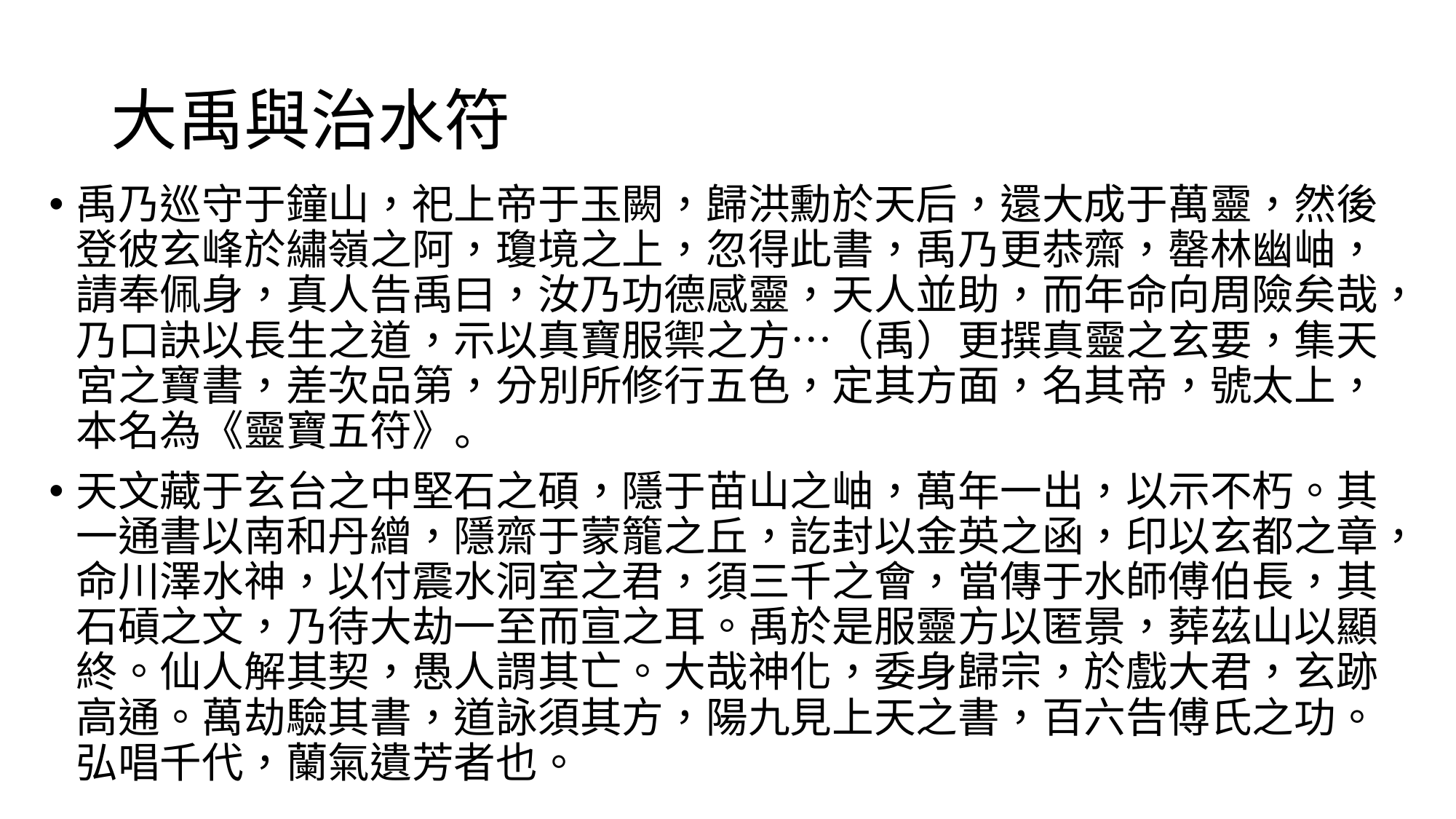

# 大禹與治水符
禹乃巡守于鐘山，祀上帝于玉闕，歸洪勳於天后，還大成于萬靈，然後登彼玄峰於繡嶺之阿，瓊境之上，忽得此書，禹乃更恭齋，罄林幽岫，請奉佩身，真人告禹曰，汝乃功德感靈，天人並助，而年命向周險矣哉，乃口訣以長生之道，示以真寶服禦之方…（禹）更撰真靈之玄要，集天宮之寶書，差次品第，分別所修行五色，定其方面，名其帝，號太上，本名為《靈寶五符》。
天文藏于玄台之中堅石之碩，隱于苗山之岫，萬年一出，以示不朽。其一通書以南和丹繒，隱齋于蒙籠之丘，訖封以金英之函，印以玄都之章，命川澤水神，以付震水洞室之君，須三千之會，當傳于水師傅伯長，其石碽之文，乃待大劫一至而宣之耳。禹於是服靈方以匿景，葬茲山以顯終。仙人解其契，愚人謂其亡。大哉神化，委身歸宗，於戲大君，玄跡高通。萬劫驗其書，道詠須其方，陽九見上天之書，百六告傅氏之功。弘唱千代，蘭氣遺芳者也。